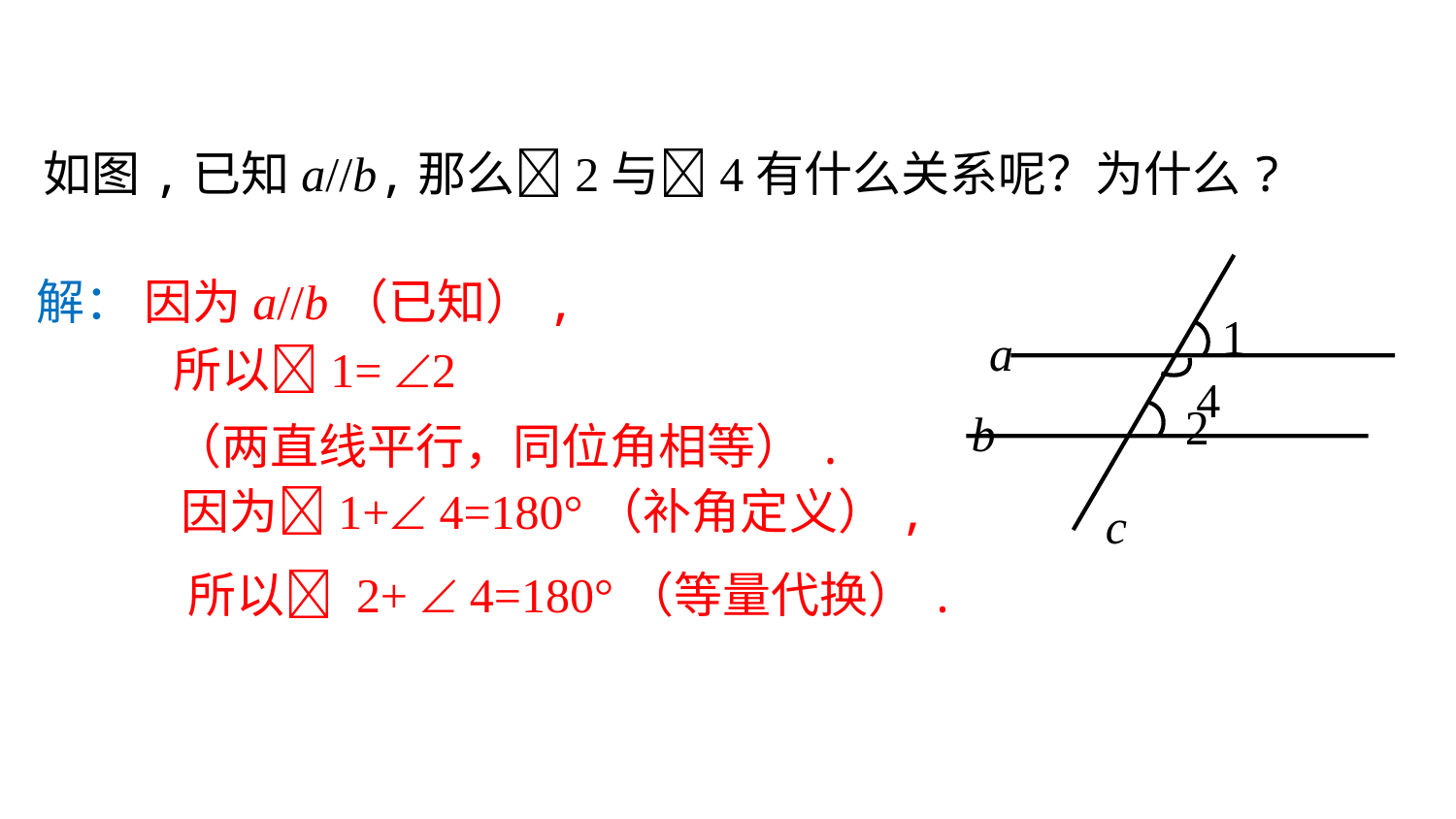

如图,已知a//b,那么∠2与∠4有什么关系呢？为什么?

1
a

2
b

c

4
解： 因为a//b（已知）,
所以∠1= ∠2
（两直线平行，同位角相等）.
因为∠1+∠ 4=180°（补角定义）,
所以∠ 2+ ∠ 4=180°（等量代换）.